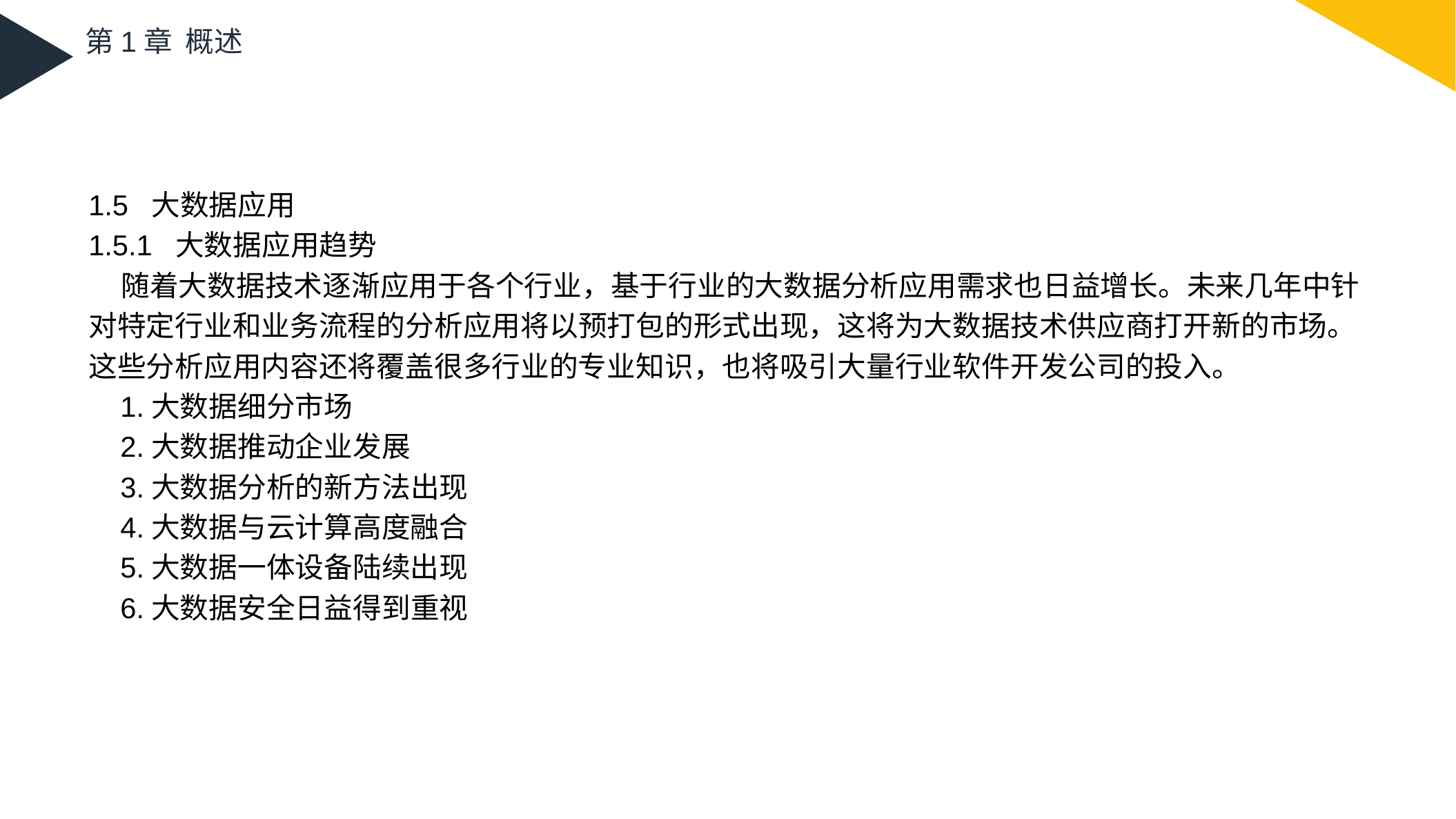

第1章  概述
1.5  大数据应用
1.5.1  大数据应用趋势
    随着大数据技术逐渐应用于各个行业，基于行业的大数据分析应用需求也日益增长。未来几年中针对特定行业和业务流程的分析应用将以预打包的形式出现，这将为大数据技术供应商打开新的市场。这些分析应用内容还将覆盖很多行业的专业知识，也将吸引大量行业软件开发公司的投入。
    1.大数据细分市场
    2.大数据推动企业发展
    3.大数据分析的新方法出现
    4.大数据与云计算高度融合
    5.大数据一体设备陆续出现
    6.大数据安全日益得到重视